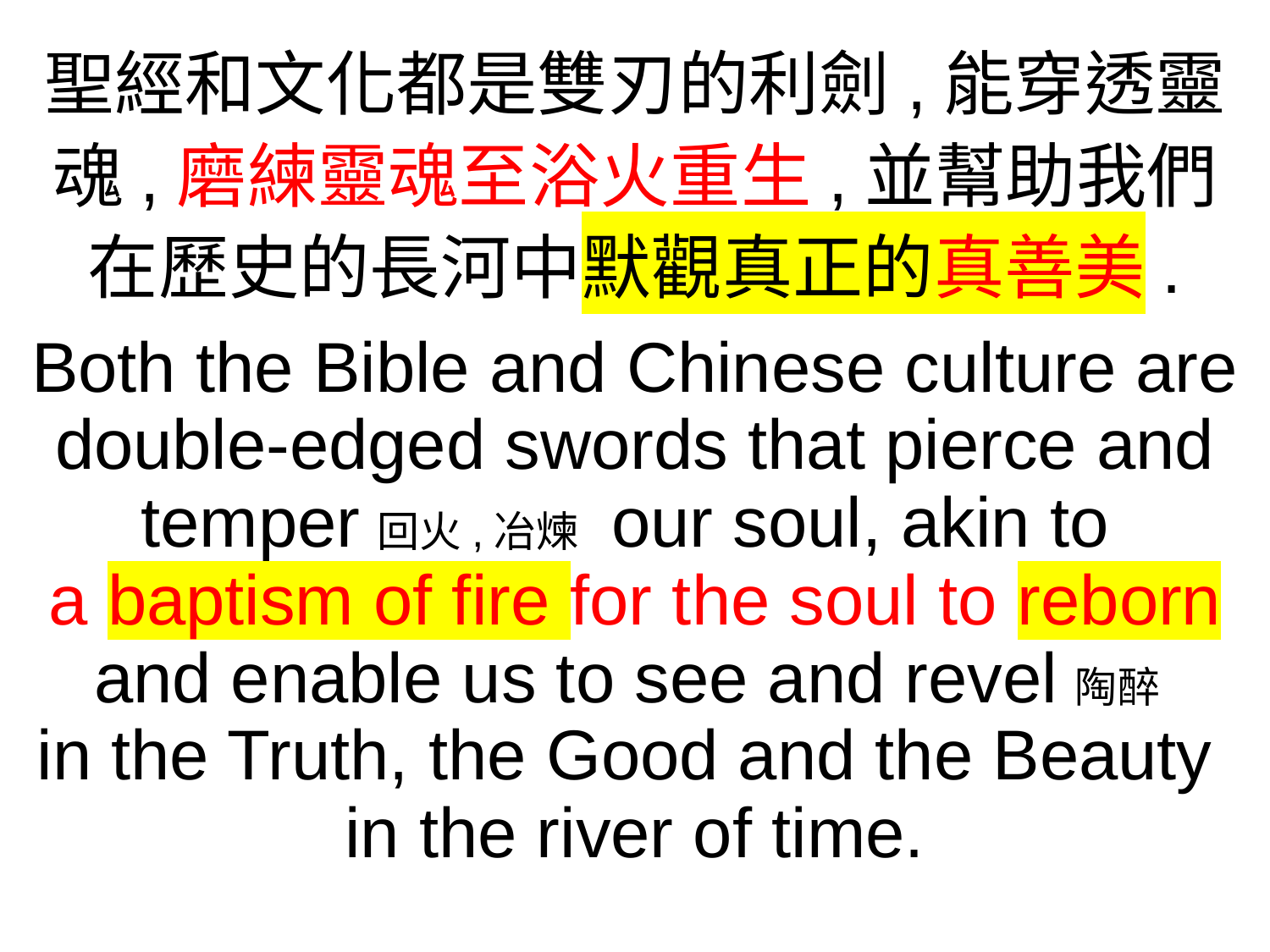

聖經和文化都是雙刃的利劍,能穿透靈魂,磨練靈魂至浴火重生,並幫助我們
在歷史的長河中默觀真正的真善美.
Both the Bible and Chinese culture are double-edged swords that pierce and temper回火,冶煉 our soul, akin to
a baptism of fire for the soul to reborn and enable us to see and revel陶醉
in the Truth, the Good and the Beauty
in the river of time.